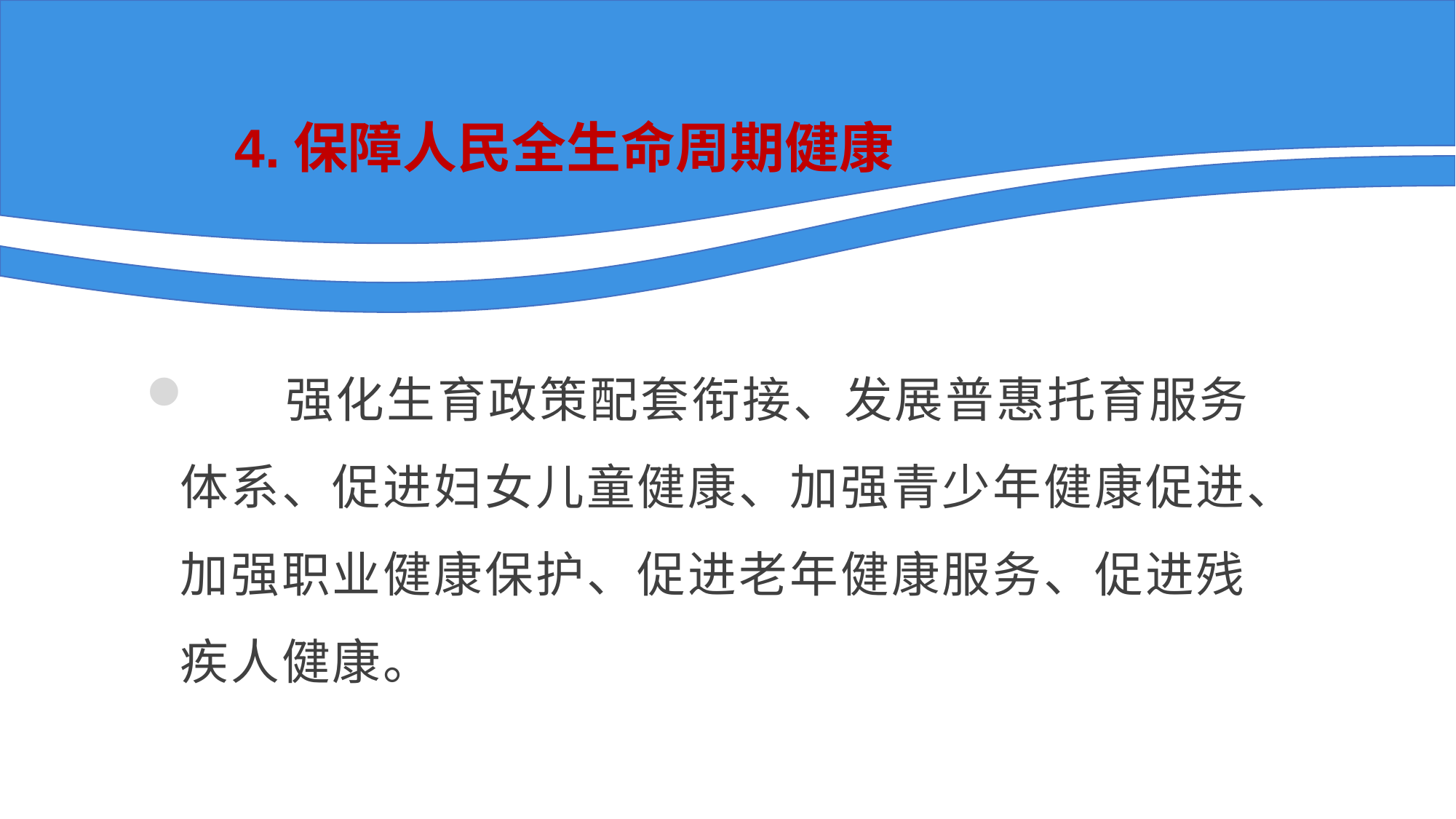

4.保障人民全生命周期健康

      强化生育政策配套衔接、发展普惠托育服务体系、促进妇女儿童健康、加强青少年健康促进、加强职业健康保护、促进老年健康服务、促进残疾人健康。